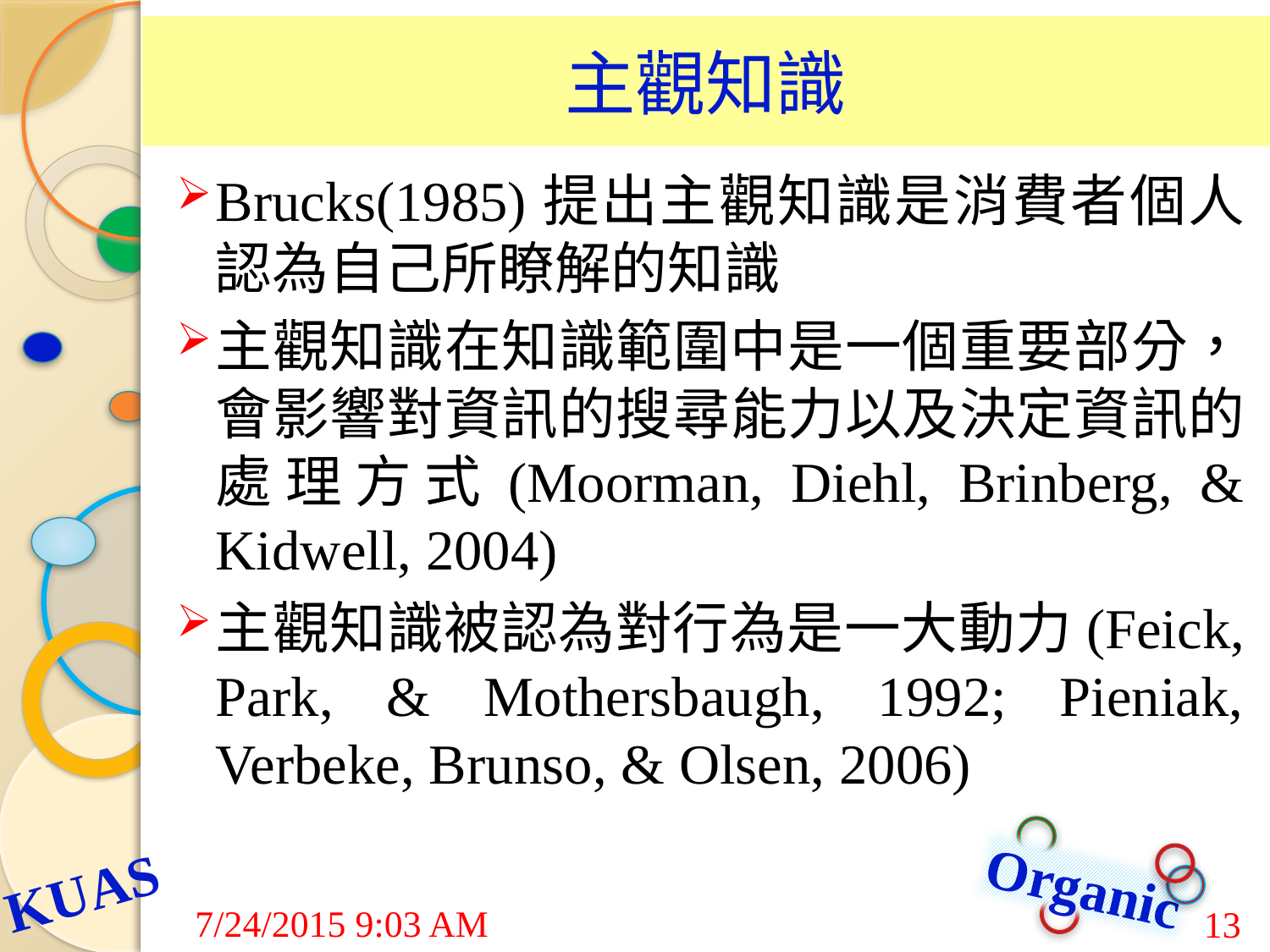

# 主觀知識
Brucks(1985)提出主觀知識是消費者個人認為自己所瞭解的知識
主觀知識在知識範圍中是一個重要部分，會影響對資訊的搜尋能力以及決定資訊的處理方式(Moorman, Diehl, Brinberg, & Kidwell, 2004)
主觀知識被認為對行為是一大動力(Feick, Park, & Mothersbaugh, 1992; Pieniak, Verbeke, Brunso, & Olsen, 2006)

7/24/2015 9:03 AM
13